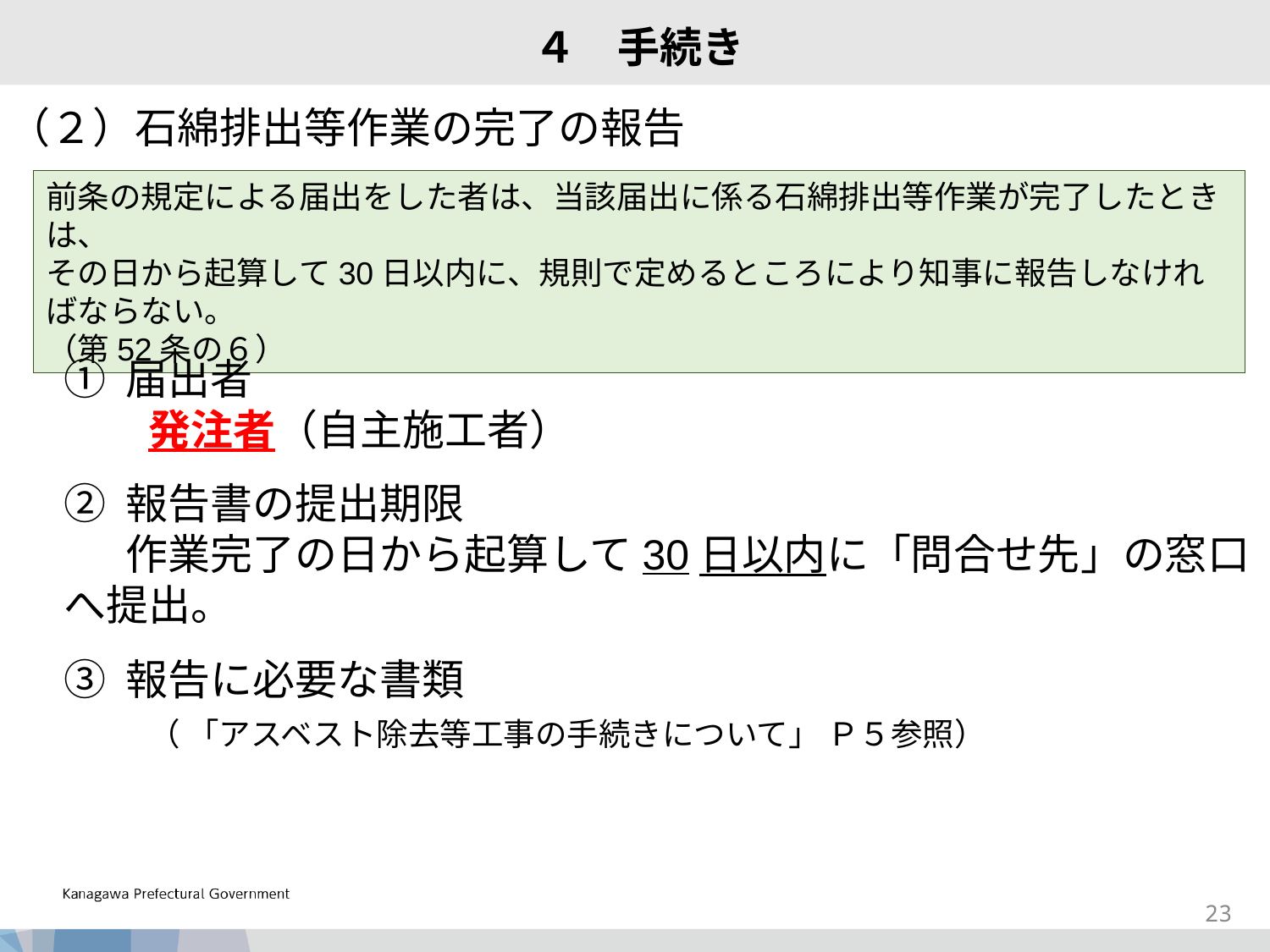

４　手続き
（２）石綿排出等作業の完了の報告
前条の規定による届出をした者は、当該届出に係る石綿排出等作業が完了したときは、
その日から起算して30日以内に、規則で定めるところにより知事に報告しなければならない。
（第52条の６）
① 届出者
　　発注者（自主施工者）

② 報告書の提出期限
　  作業完了の日から起算して30日以内に「問合せ先」の窓口へ提出。

③ 報告に必要な書類
　　（ 「アスベスト除去等工事の手続きについて」 Ｐ５参照）
23